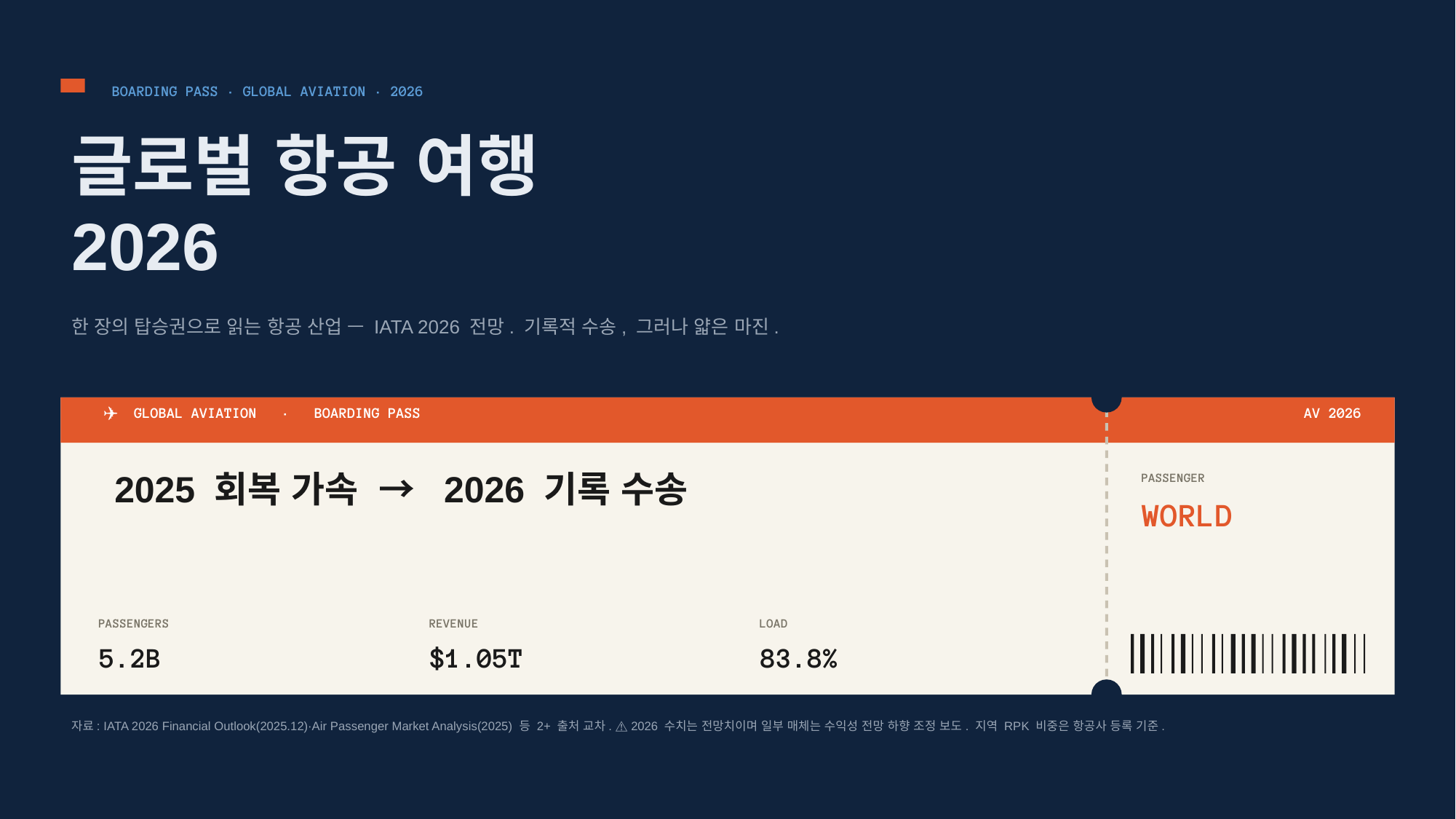

BOARDING PASS · GLOBAL AVIATION · 2026

글로벌 항공 여행
2026
한 장의 탑승권으로 읽는 항공 산업 — IATA 2026 전망. 기록적 수송, 그러나 얇은 마진.

✈  GLOBAL AVIATION   ·   BOARDING PASS
AV 2026

2025 회복 가속  →  2026 기록 수송

PASSENGER

WORLD

PASSENGERS
REVENUE
LOAD

5.2B
$1.05T
83.8%

자료: IATA 2026 Financial Outlook(2025.12)·Air Passenger Market Analysis(2025) 등 2+ 출처 교차. ⚠ 2026 수치는 전망치이며 일부 매체는 수익성 전망 하향 조정 보도. 지역 RPK 비중은 항공사 등록 기준.